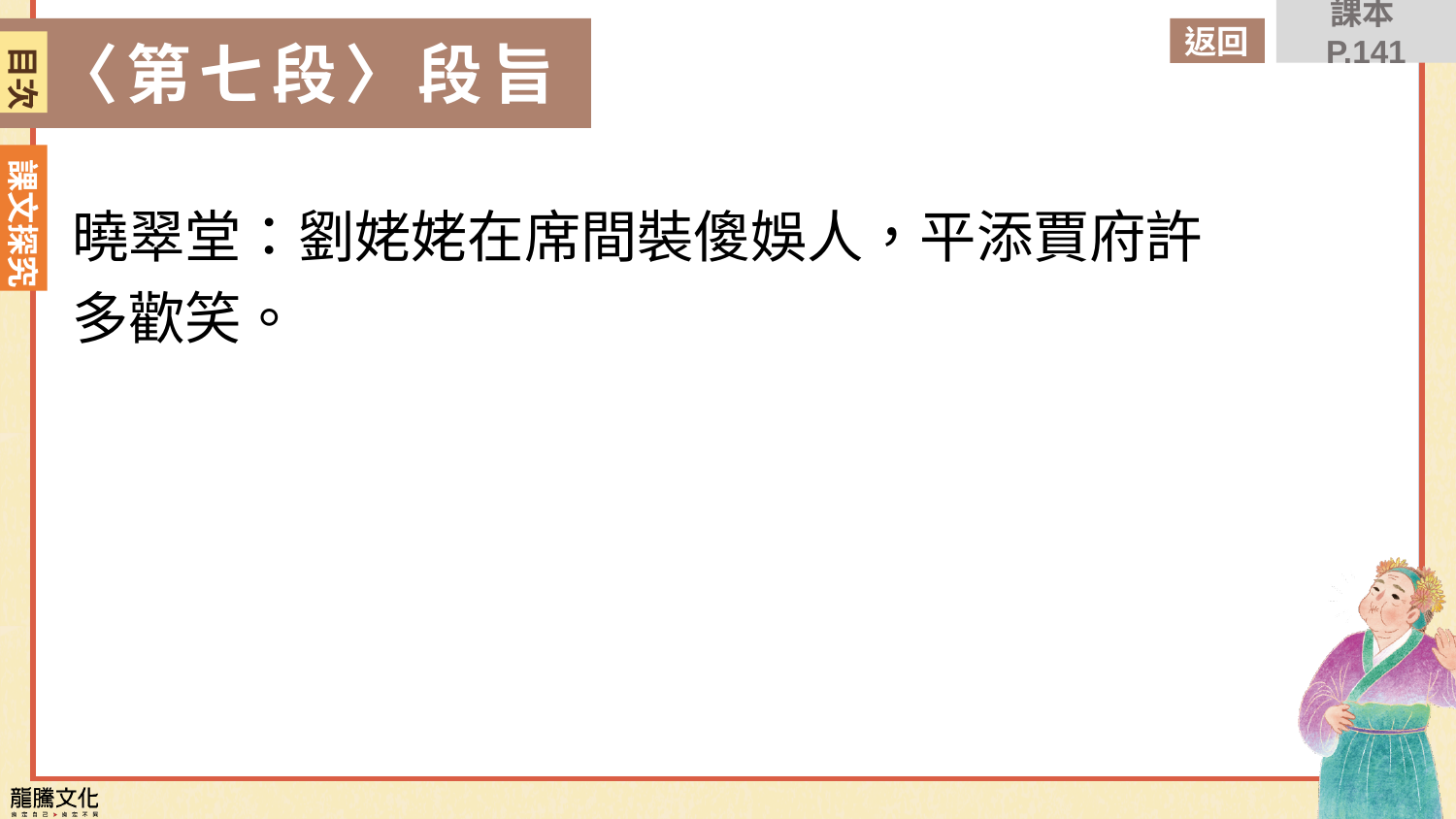

課本P.141

返回
〈第七段〉段旨
目次
曉翠堂：劉姥姥在席間裝傻娛人，平添賈府許多歡笑。